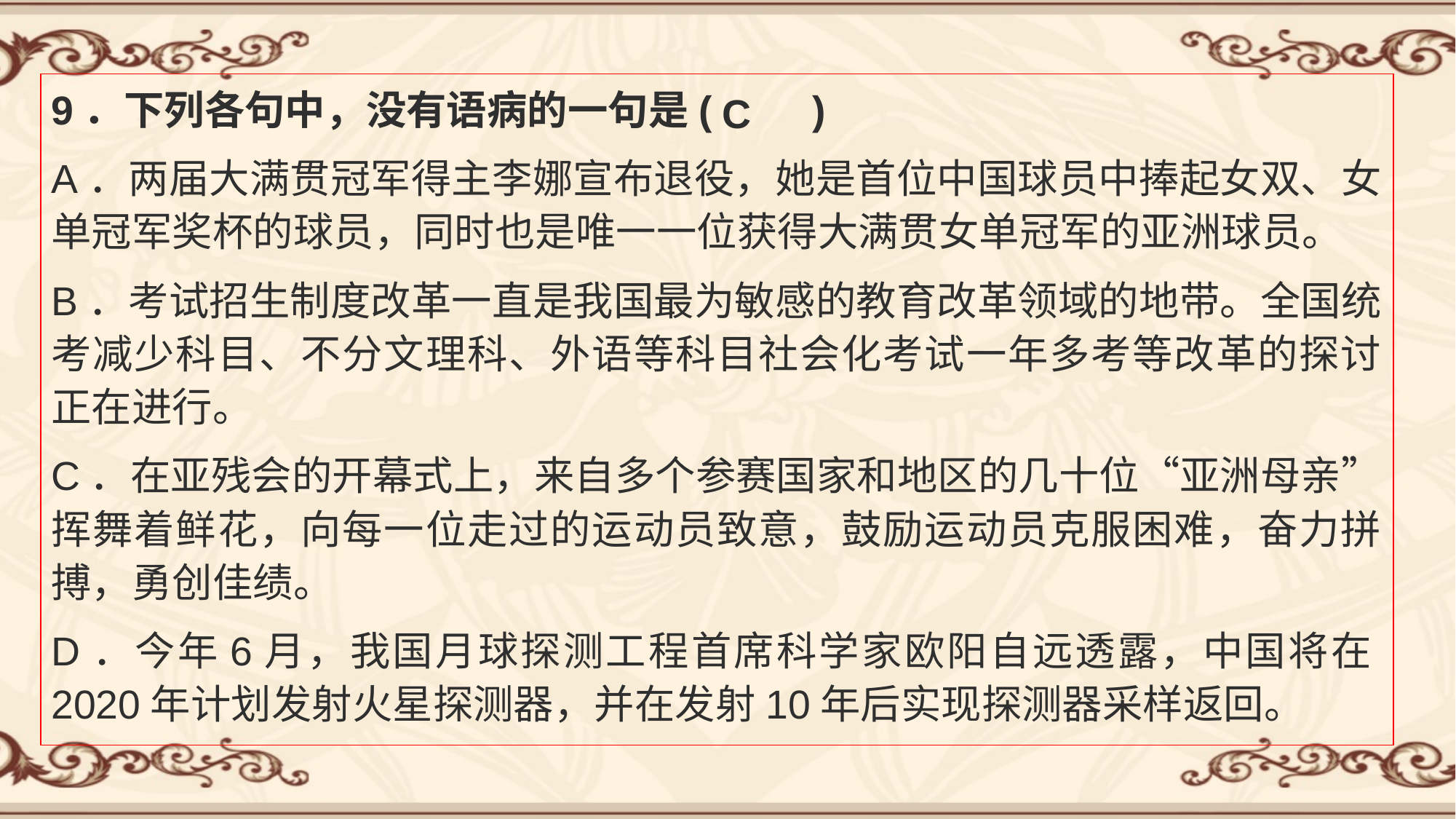

9．下列各句中，没有语病的一句是(　　)
A．两届大满贯冠军得主李娜宣布退役，她是首位中国球员中捧起女双、女单冠军奖杯的球员，同时也是唯一一位获得大满贯女单冠军的亚洲球员。
B．考试招生制度改革一直是我国最为敏感的教育改革领域的地带。全国统考减少科目、不分文理科、外语等科目社会化考试一年多考等改革的探讨正在进行。
C．在亚残会的开幕式上，来自多个参赛国家和地区的几十位“亚洲母亲”挥舞着鲜花，向每一位走过的运动员致意，鼓励运动员克服困难，奋力拼搏，勇创佳绩。
D．今年6月，我国月球探测工程首席科学家欧阳自远透露，中国将在2020年计划发射火星探测器，并在发射10年后实现探测器采样返回。
C